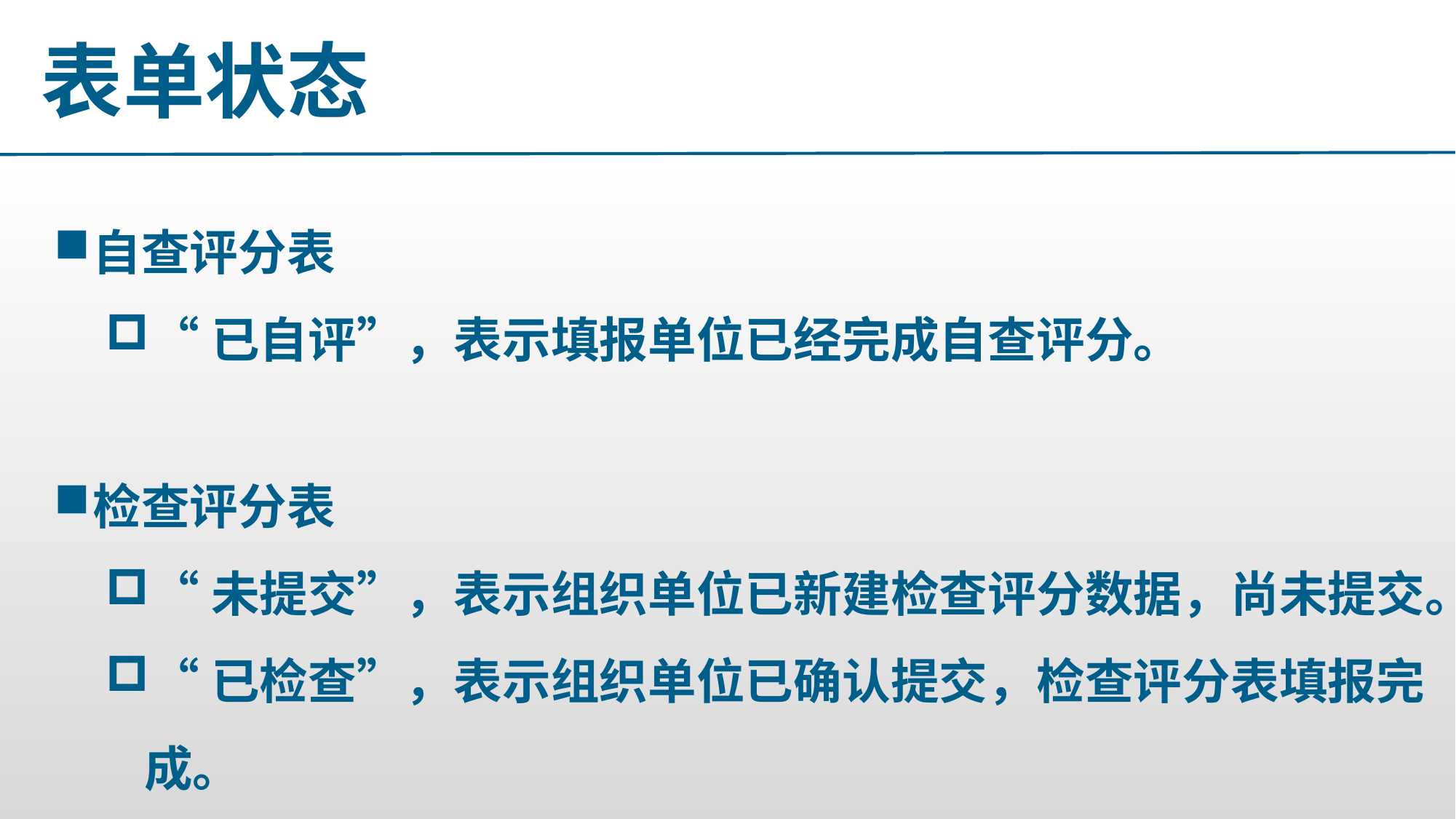

表单状态

自查评分表
“已自评”，表示填报单位已经完成自查评分。

检查评分表
“未提交”，表示组织单位已新建检查评分数据，尚未提交。
“已检查”，表示组织单位已确认提交，检查评分表填报完成。